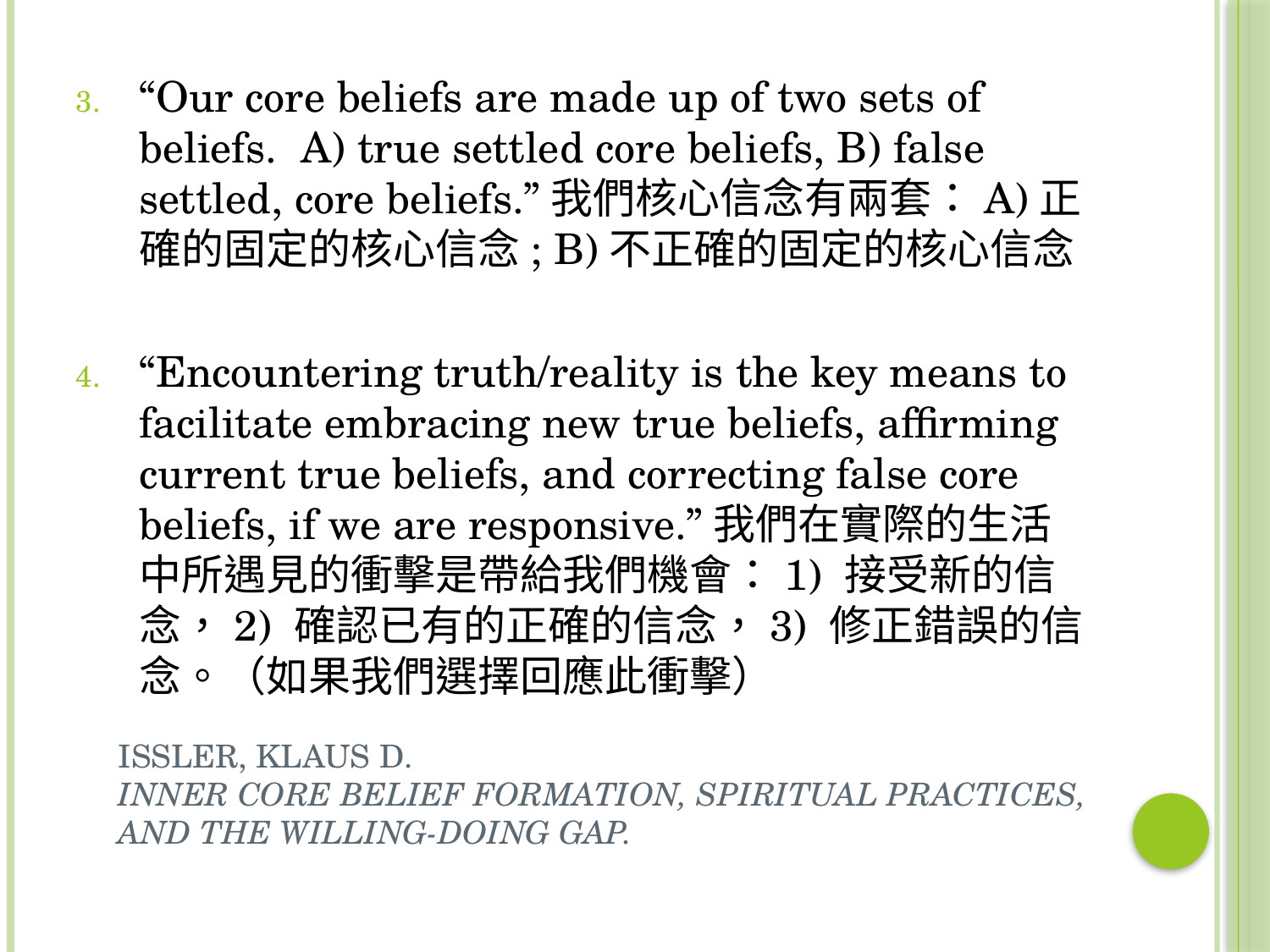

“Our core beliefs are made up of two sets of beliefs.  A) true settled core beliefs, B) false settled, core beliefs.”我們核心信念有兩套：A)正確的固定的核心信念; B)不正確的固定的核心信念

“Encountering truth/reality is the key means to facilitate embracing new true beliefs, affirming current true beliefs, and correcting false core beliefs, if we are responsive.”我們在實際的生活中所遇見的衝擊是帶給我們機會：1) 接受新的信念，2) 確認已有的正確的信念，3) 修正錯誤的信念。（如果我們選擇回應此衝擊）

Issler, klaus D.
inner core belief formation, spiritual practices, and the willing-doing gap.